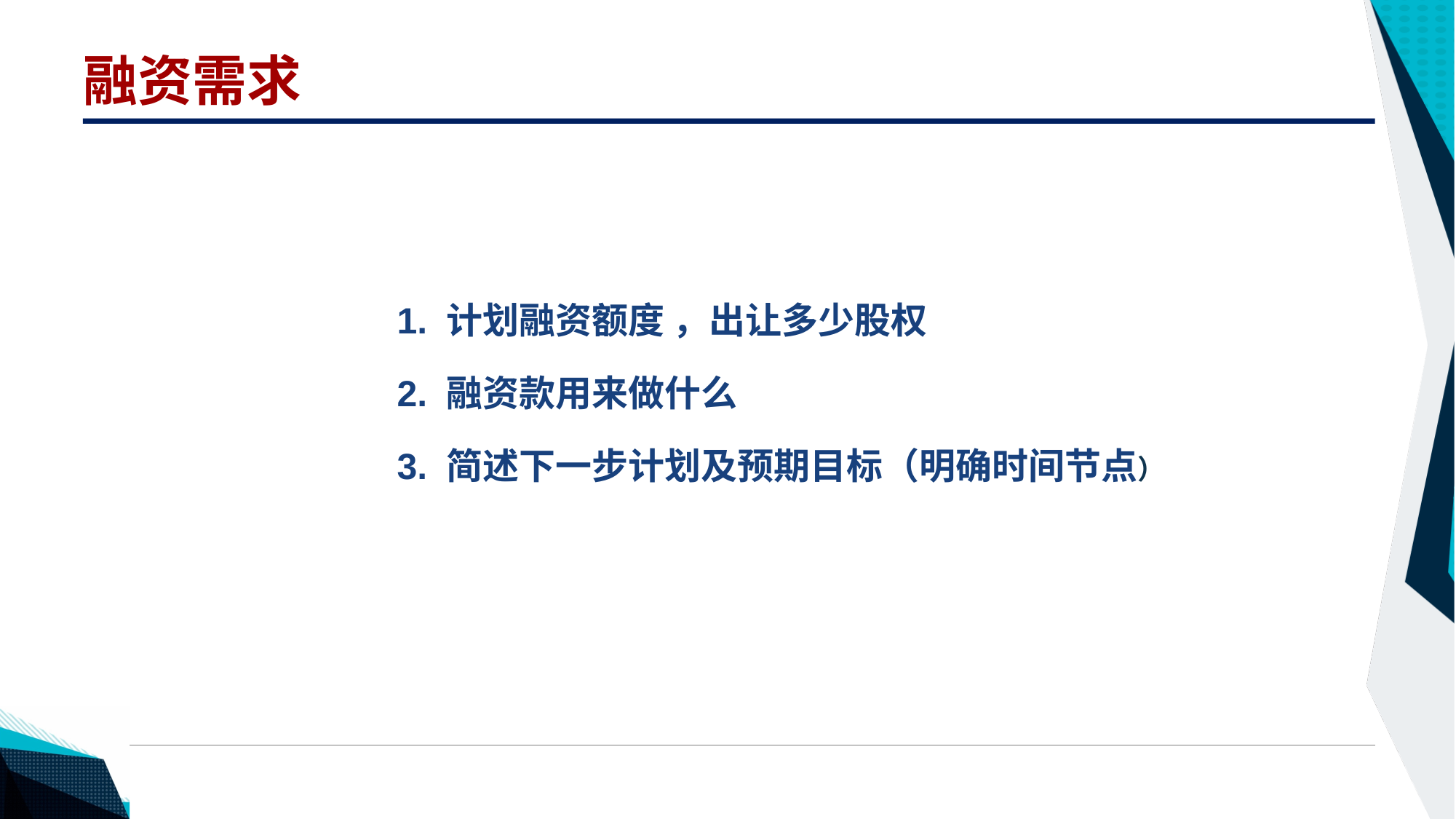

融资需求
        1. 计划融资额度 ，出让多少股权
        2. 融资款用来做什么
        3. 简述下一步计划及预期目标（明确时间节点）